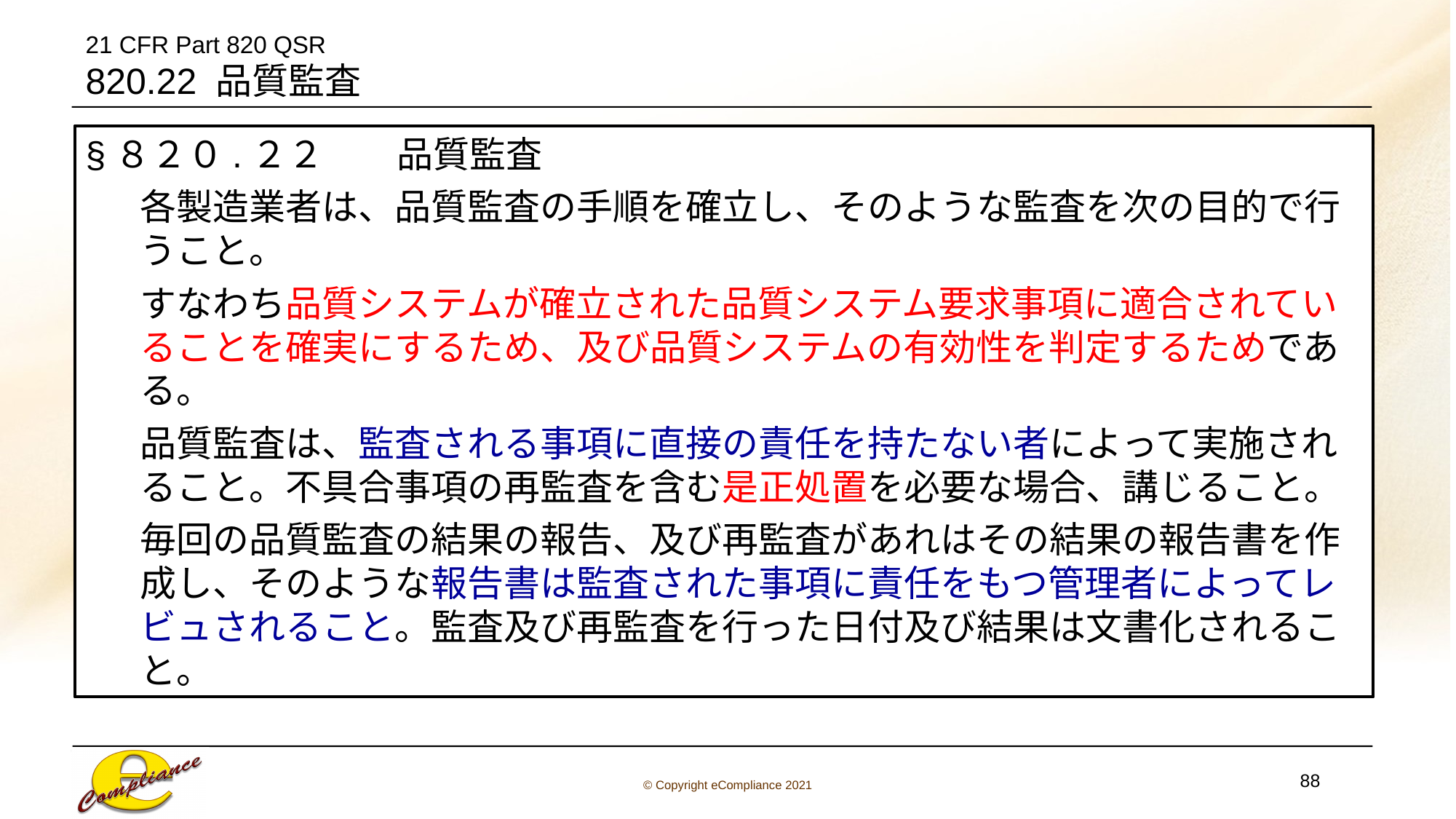

21 CFR Part 820 QSR
820.22 品質監査
§８２０.２２　　品質監査
各製造業者は、品質監査の手順を確立し、そのような監査を次の目的で行うこと。
すなわち品質システムが確立された品質システム要求事項に適合されていることを確実にするため、及び品質システムの有効性を判定するためである。
品質監査は、監査される事項に直接の責任を持たない者によって実施されること。不具合事項の再監査を含む是正処置を必要な場合、講じること。
毎回の品質監査の結果の報告、及び再監査があれはその結果の報告書を作成し、そのような報告書は監査された事項に責任をもつ管理者によってレビュされること。監査及び再監査を行った日付及び結果は文書化されること。